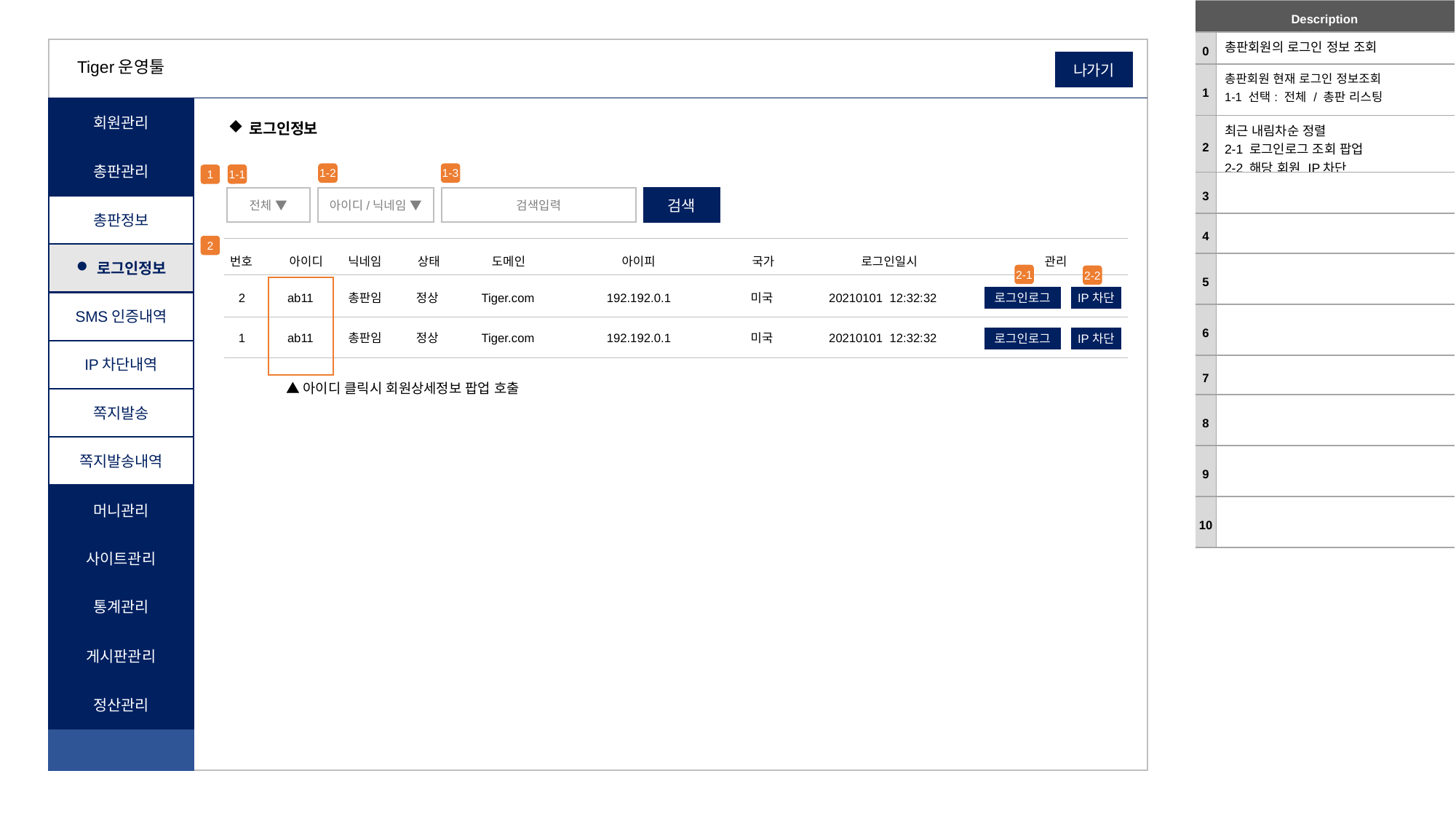

| Description |  |
| --- | --- |
| 0 | 총판회원의 로그인 정보 조회 |
| 1 | 총판회원 현재 로그인 정보조회 1-1 선택: 전체 / 총판 리스팅 |
| 2 | 최근 내림차순 정렬 2-1 로그인로그 조회 팝업 2-2 해당 회원 IP차단 |
| 3 |  |
| 4 |  |
| 5 |  |
| 6 |  |
| 7 |  |
| 8 |  |
| 9 |  |
| 10 |  |

Tiger운영툴
나가기
회원관리
로그인정보
총판관리
1-2
1-3
1-1
1
전체 ▼
아이디/닉네임 ▼
검색입력
검색
총판정보
2
로그인정보
번호
아이디
닉네임
상태
도메인
아이피
국가
로그인일시
관리
2-1
2-2

2
ab11
총판임
정상
Tiger.com
192.192.0.1
미국
20210101  12:32:32
로그인로그
IP차단
SMS인증내역
1
ab11
총판임
정상
Tiger.com
192.192.0.1
미국
20210101  12:32:32
로그인로그
IP차단
IP차단내역
▲아이디 클릭시 회원상세정보 팝업 호출
쪽지발송
쪽지발송내역
머니관리

사이트관리
통계관리
게시판관리
정산관리